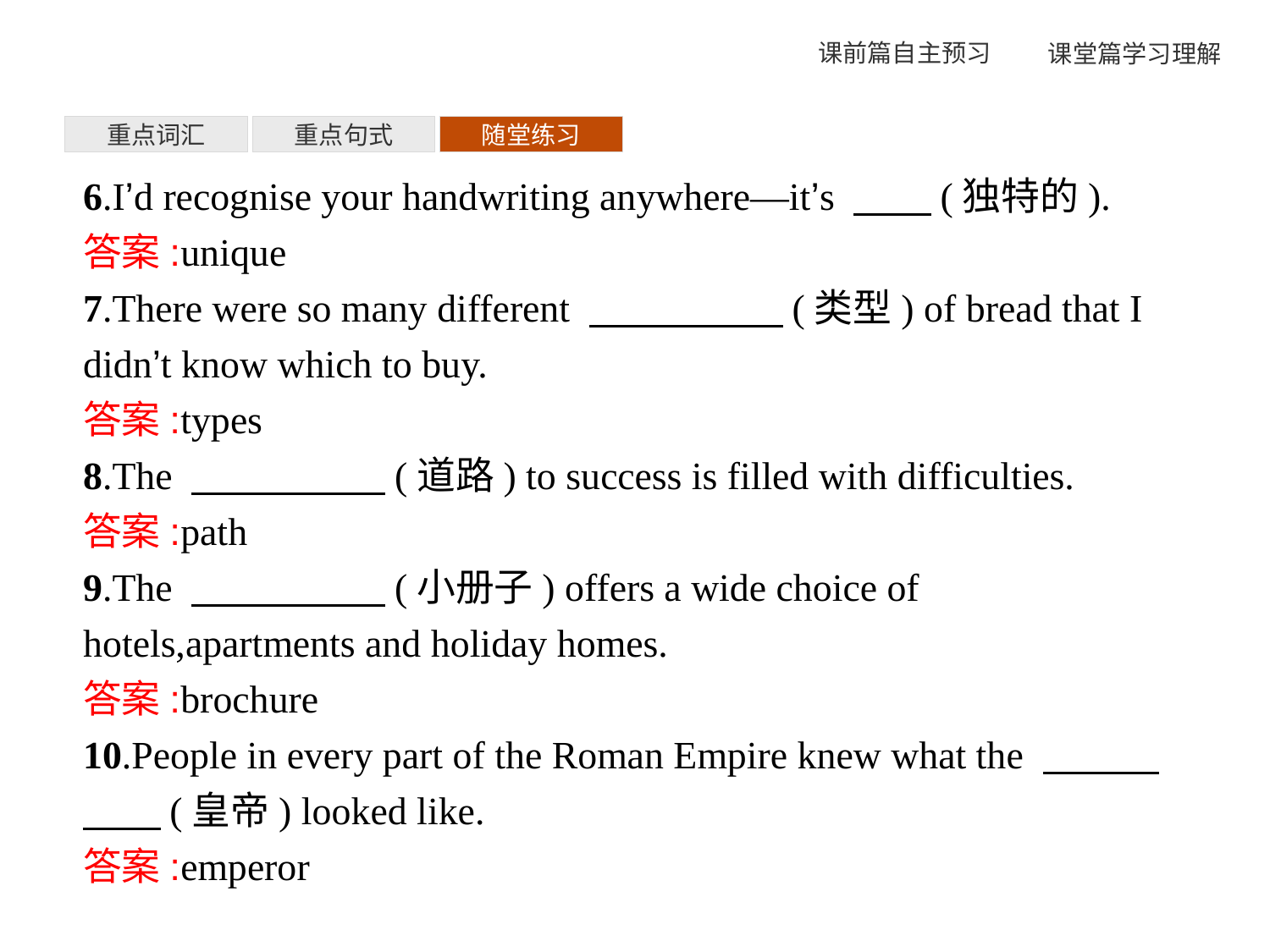

重点词汇
重点句式
随堂练习
6.I’d recognise your handwriting anywhere—it’s 　　(独特的).
答案:unique
7.There were so many different 　　　　　(类型) of bread that I didn’t know which to buy.
答案:types
8.The 　　　　　(道路) to success is filled with difficulties.
答案:path
9.The 　　　　　(小册子) offers a wide choice of hotels,apartments and holiday homes.
答案:brochure
10.People in every part of the Roman Empire knew what the 　　　　　(皇帝) looked like.
答案:emperor